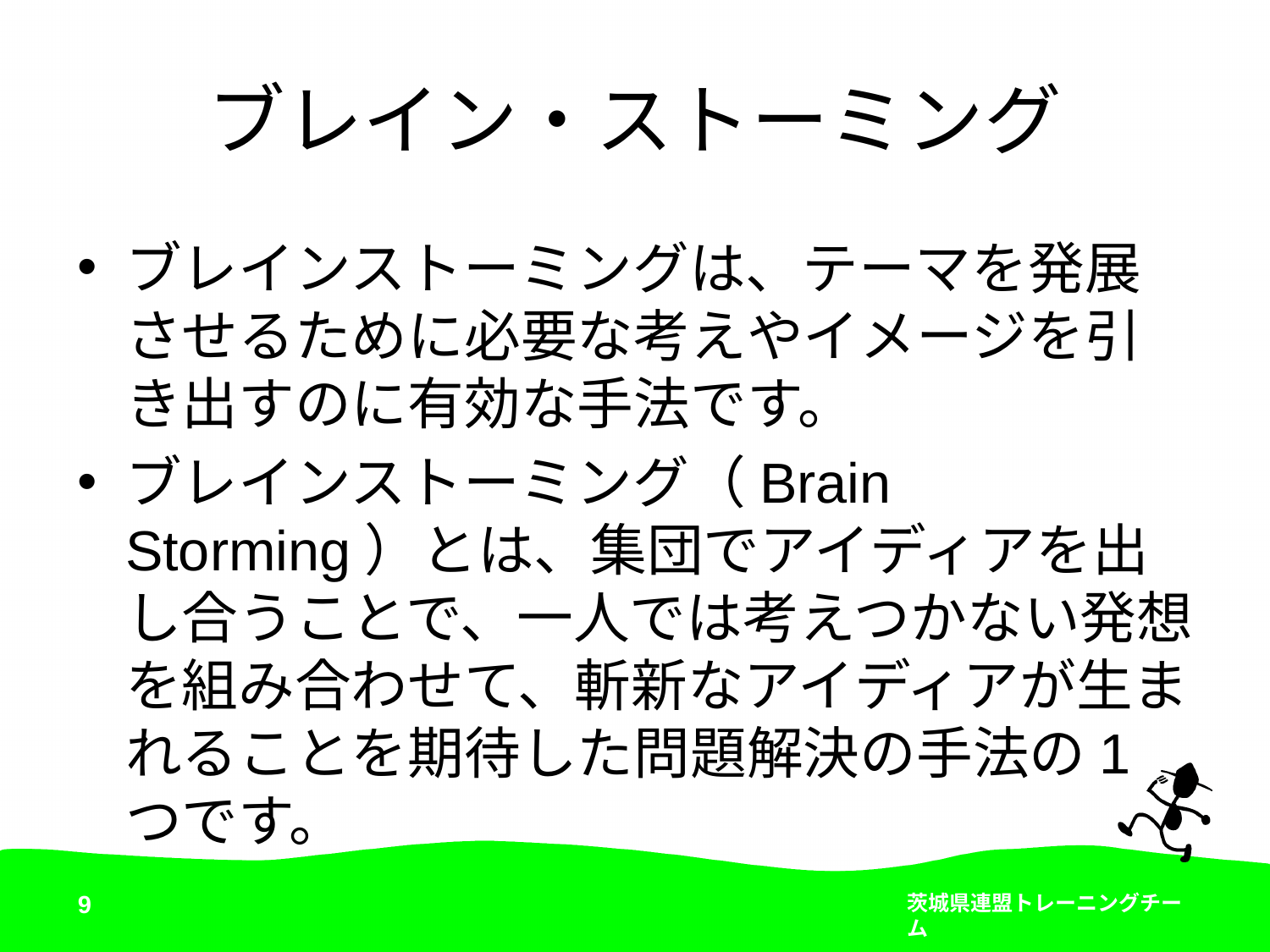

# ブレイン・ストーミング
ブレインストーミングは、テーマを発展させるために必要な考えやイメージを引き出すのに有効な手法です。
ブレインストーミング（Brain Storming）とは、集団でアイディアを出し合うことで、一人では考えつかない発想を組み合わせて、斬新なアイディアが生まれることを期待した問題解決の手法の1つです。

9
茨城県連盟トレーニングチーム